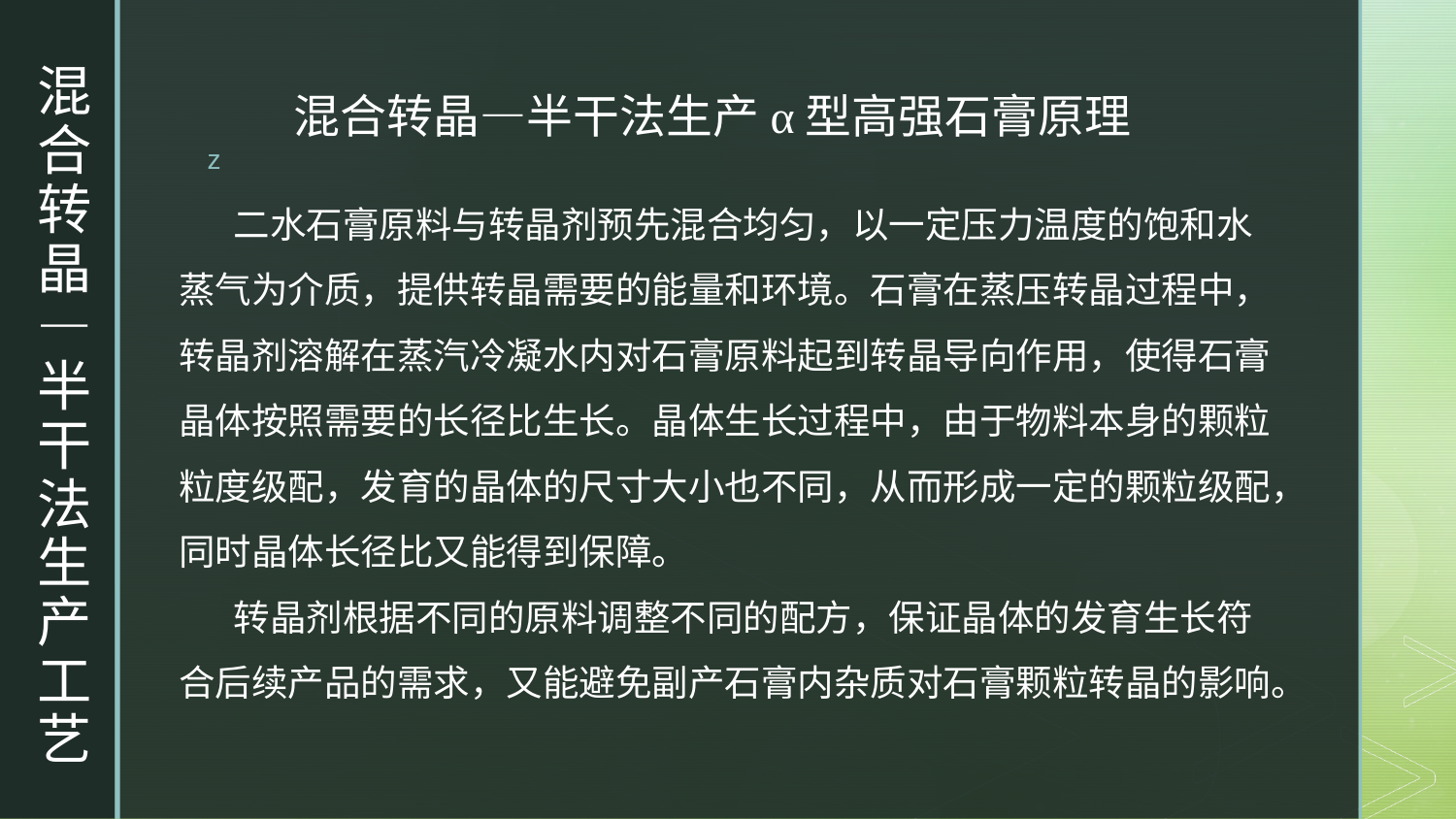

# 混合转晶—半干法生产工艺
混合转晶—半干法生产α型高强石膏原理

二水石膏原料与转晶剂预先混合均匀，以一定压力温度的饱和水蒸气为介质，提供转晶需要的能量和环境。石膏在蒸压转晶过程中，转晶剂溶解在蒸汽冷凝水内对石膏原料起到转晶导向作用，使得石膏晶体按照需要的长径比生长。晶体生长过程中，由于物料本身的颗粒粒度级配，发育的晶体的尺寸大小也不同，从而形成一定的颗粒级配，同时晶体长径比又能得到保障。
转晶剂根据不同的原料调整不同的配方，保证晶体的发育生长符合后续产品的需求，又能避免副产石膏内杂质对石膏颗粒转晶的影响。